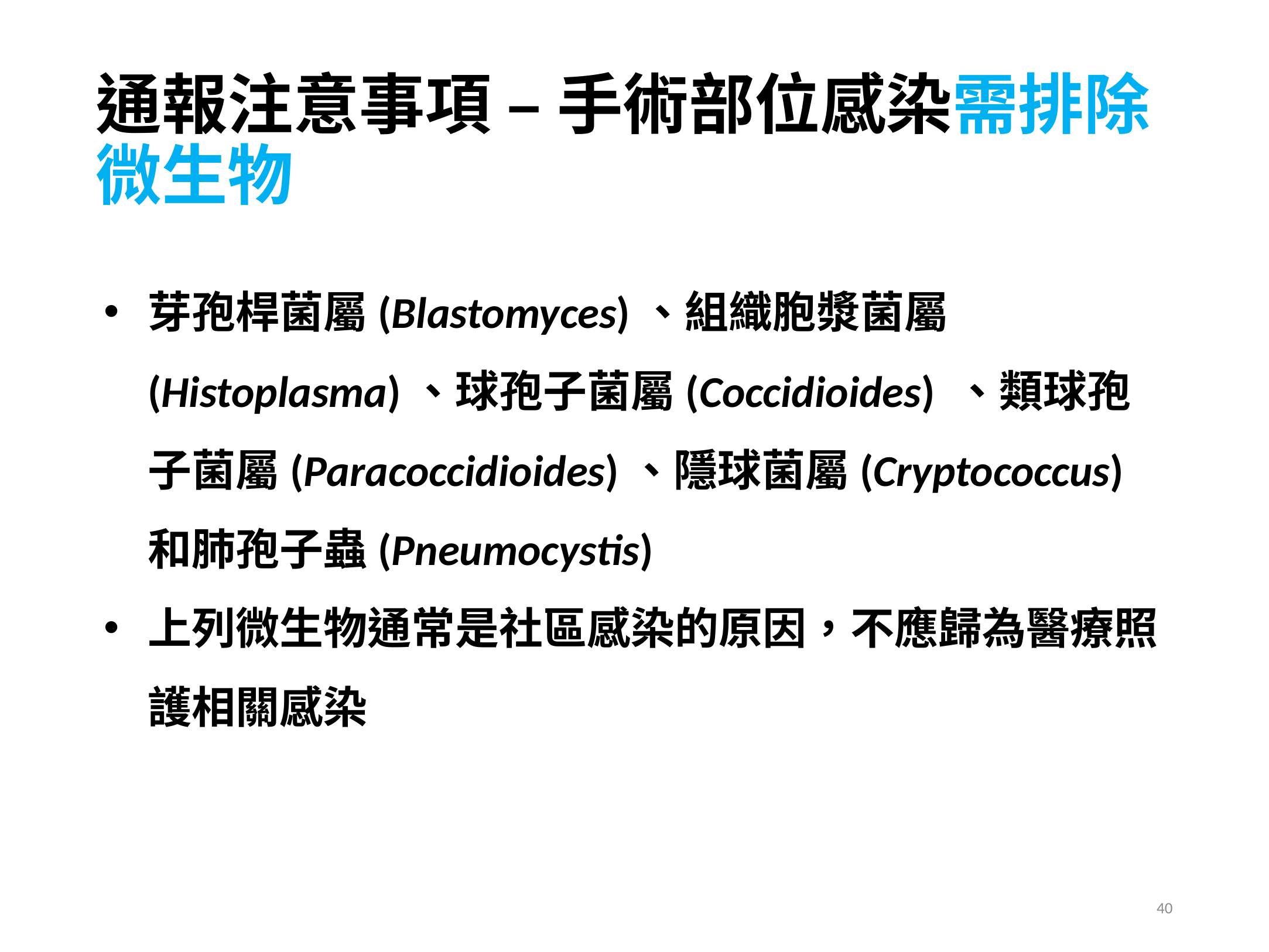

# 通報注意事項 – 手術部位感染需排除微生物
芽孢桿菌屬(Blastomyces)、組織胞漿菌屬(Histoplasma)、球孢子菌屬(Coccidioides) 、類球孢子菌屬(Paracoccidioides)、隱球菌屬(Cryptococcus)和肺孢子蟲(Pneumocystis)
上列微生物通常是社區感染的原因，不應歸為醫療照護相關感染
40